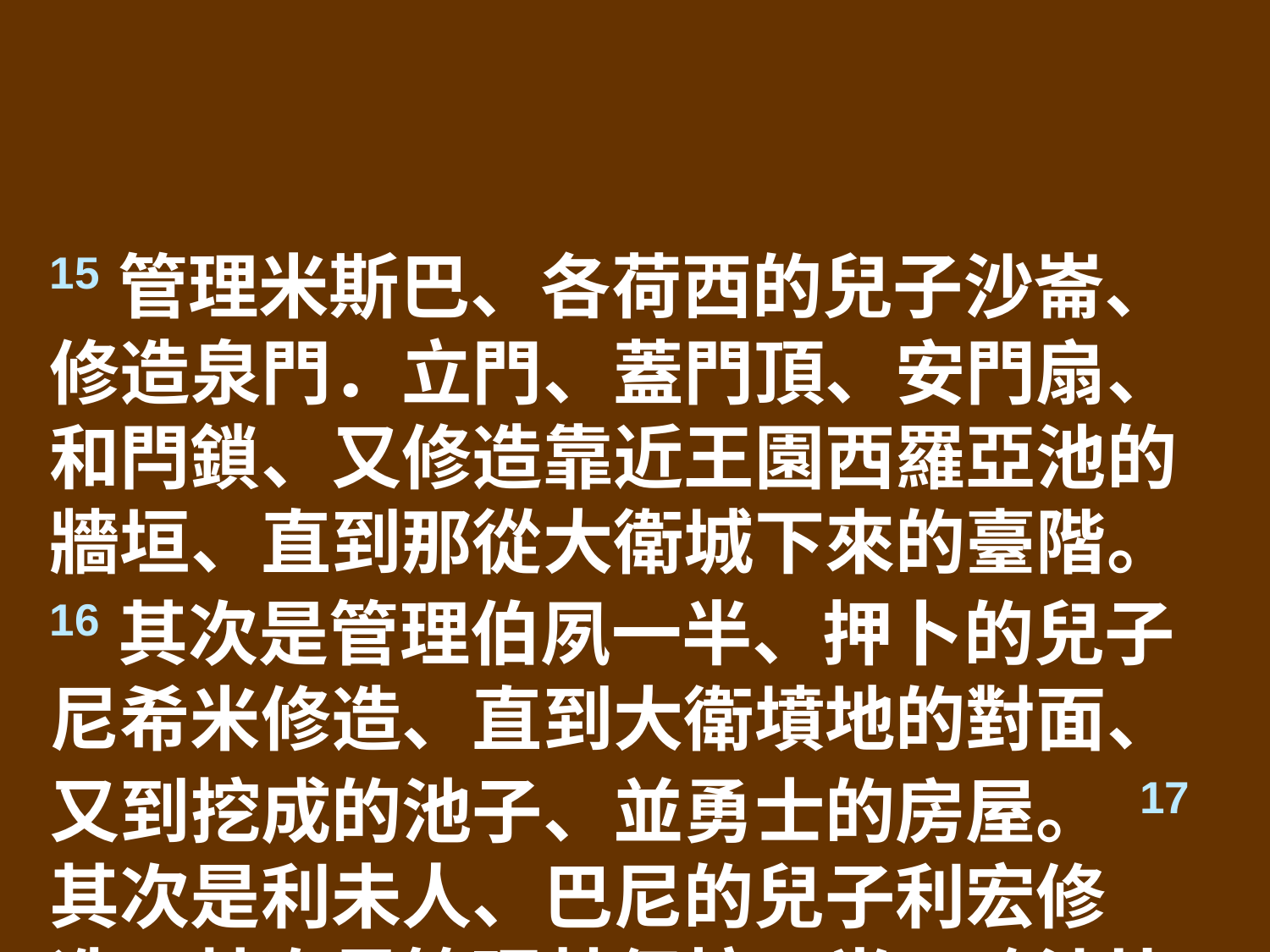

15管理米斯巴、各荷西的兒子沙崙、修造泉門．立門、蓋門頂、安門扇、和閂鎖、又修造靠近王園西羅亞池的牆垣、直到那從大衛城下來的臺階。 16其次是管理伯夙一半、押卜的兒子尼希米修造、直到大衛墳地的對面、又到挖成的池子、並勇士的房屋。 17其次是利未人、巴尼的兒子利宏修造。其次是管理基伊拉一半、哈沙比雅為他所管的本境修造。